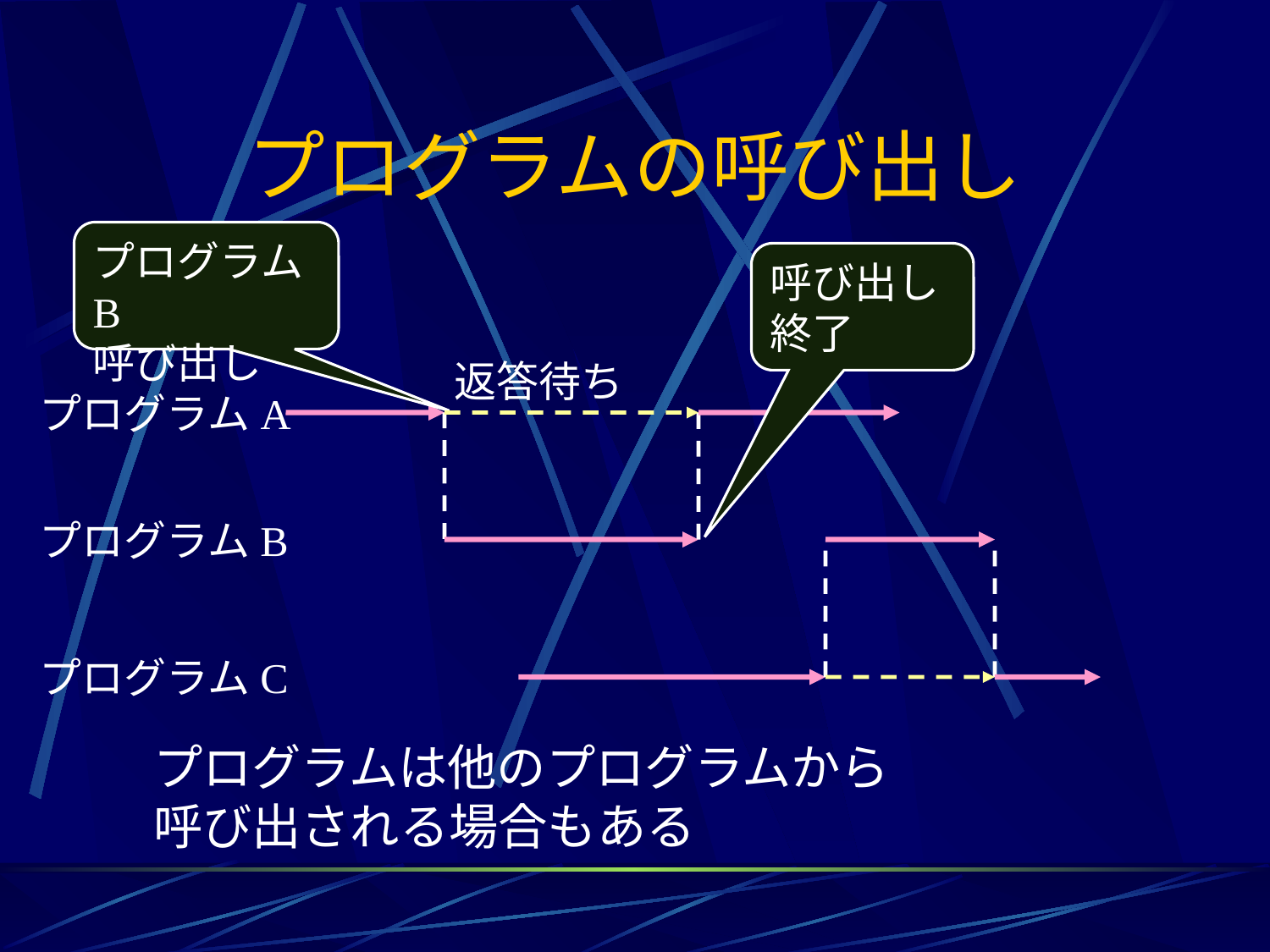

# プログラムの呼び出し
プログラムB
呼び出し

呼び出し
終了

返答待ち

プログラムA

プログラムB

プログラムC

プログラムは他のプログラムから
呼び出される場合もある